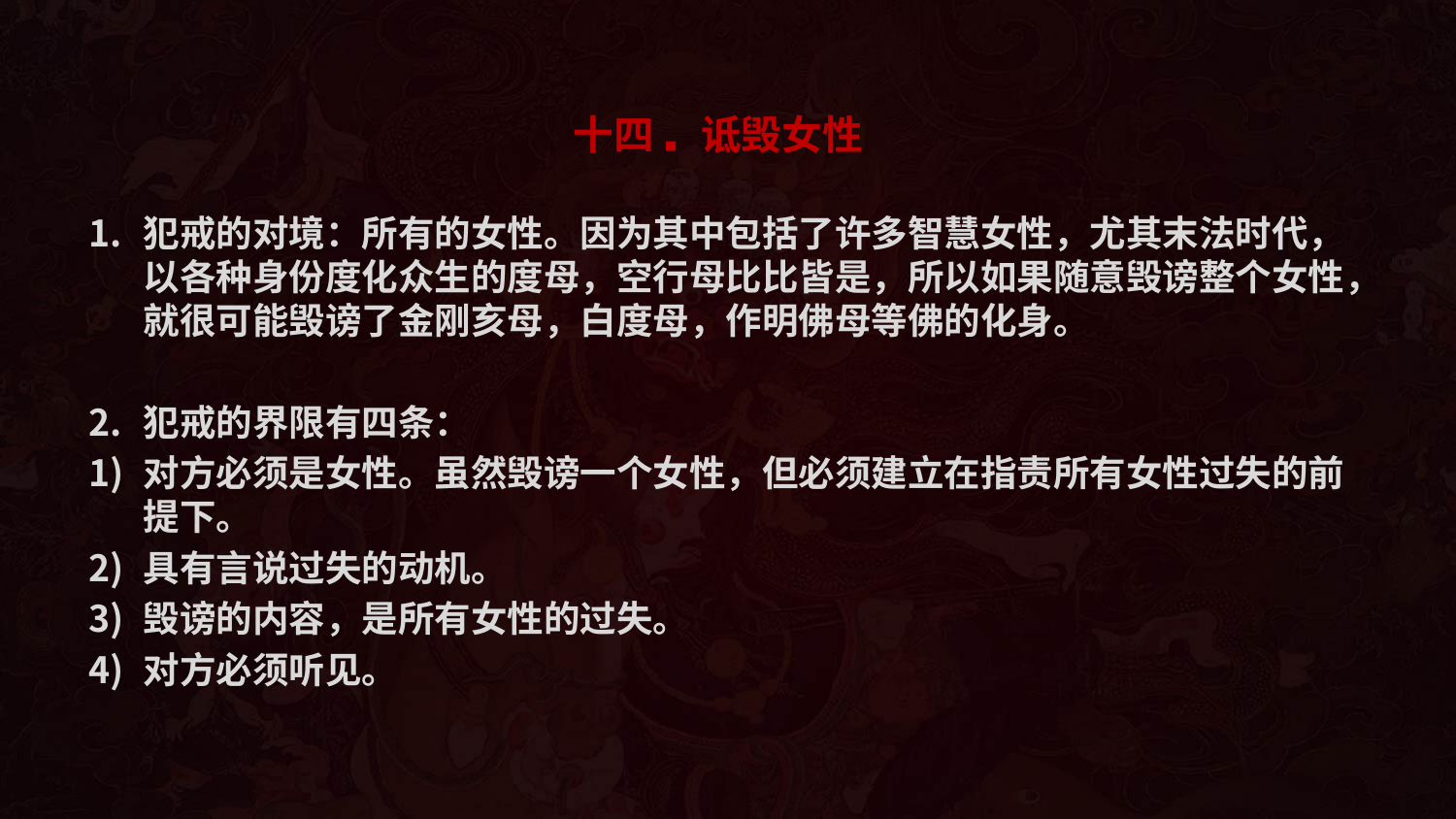

# 十四. 诋毁女性
犯戒的对境：所有的女性。因为其中包括了许多智慧女性，尤其末法时代，以各种身份度化众生的度母，空行母比比皆是，所以如果随意毁谤整个女性，就很可能毁谤了金刚亥母，白度母，作明佛母等佛的化身。

犯戒的界限有四条：
对方必须是女性。虽然毁谤一个女性，但必须建立在指责所有女性过失的前提下。
具有言说过失的动机。
毁谤的内容，是所有女性的过失。
对方必须听见。